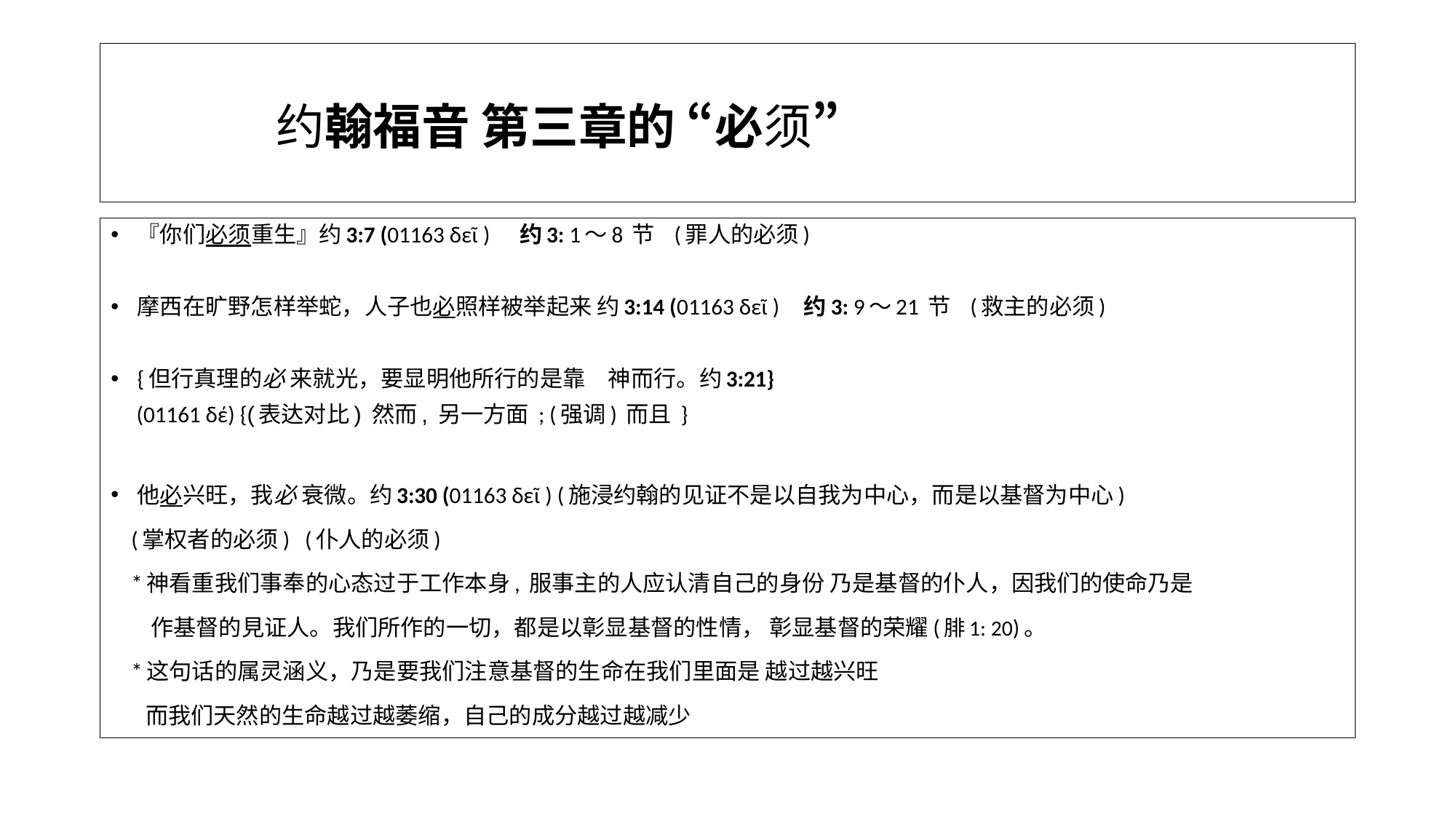

# 约翰福音 第三章的 “必须”
『你们必须重生』约3:7 (01163 δεῖ )     约3: 1～8 节   (罪人的必须)

摩西在旷野怎样举蛇，人子也必照样被举起来 约3:14 (01163 δεῖ )    约3: 9～21 节   (救主的必须)

{但行真理的必 来就光，要显明他所行的是靠　神而行。约3:21}
     (01161 δέ) {(表达对比) 然而, 另一方面 ; (强调) 而且 }

他必兴旺，我必 衰微。约3:30 (01163 δεῖ ) (施浸约翰的见证不是以自我为中心，而是以基督为中心)
    (掌权者的必须)   (仆人的必须)
    *神看重我们事奉的心态过于工作本身, 服事主的人应认清自己的身份 乃是基督的仆人，因我们的使命乃是
       作基督的見证人。我们所作的一切，都是以彰显基督的性情， 彰显基督的荣耀(腓1: 20)。
    *这句话的属灵涵义，乃是要我们注意基督的生命在我们里面是 越过越兴旺
      而我们天然的生命越过越萎缩，自己的成分越过越减少